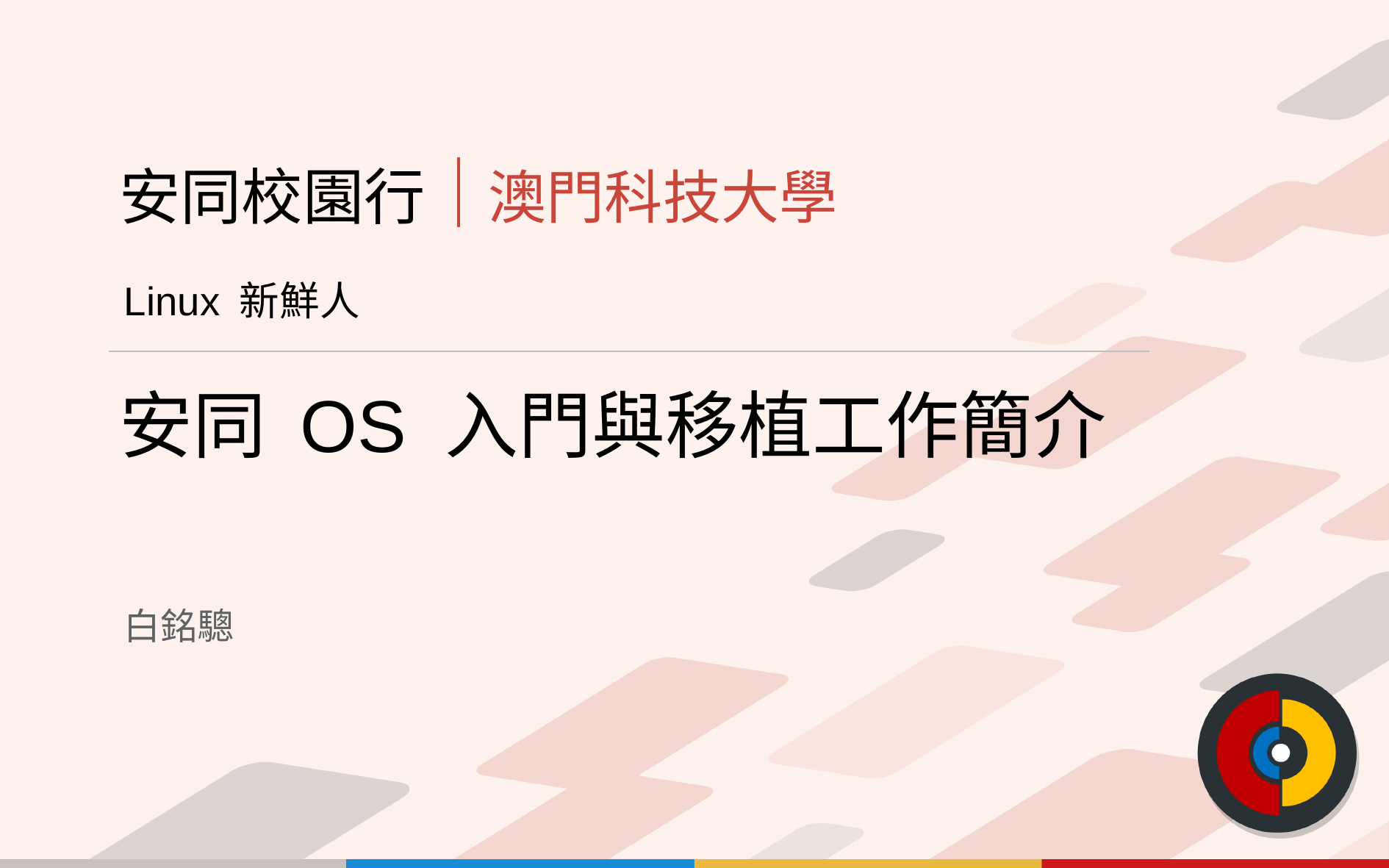

Linux 新鮮人
# 安同 OS 入門與移植工作簡介
白銘驄